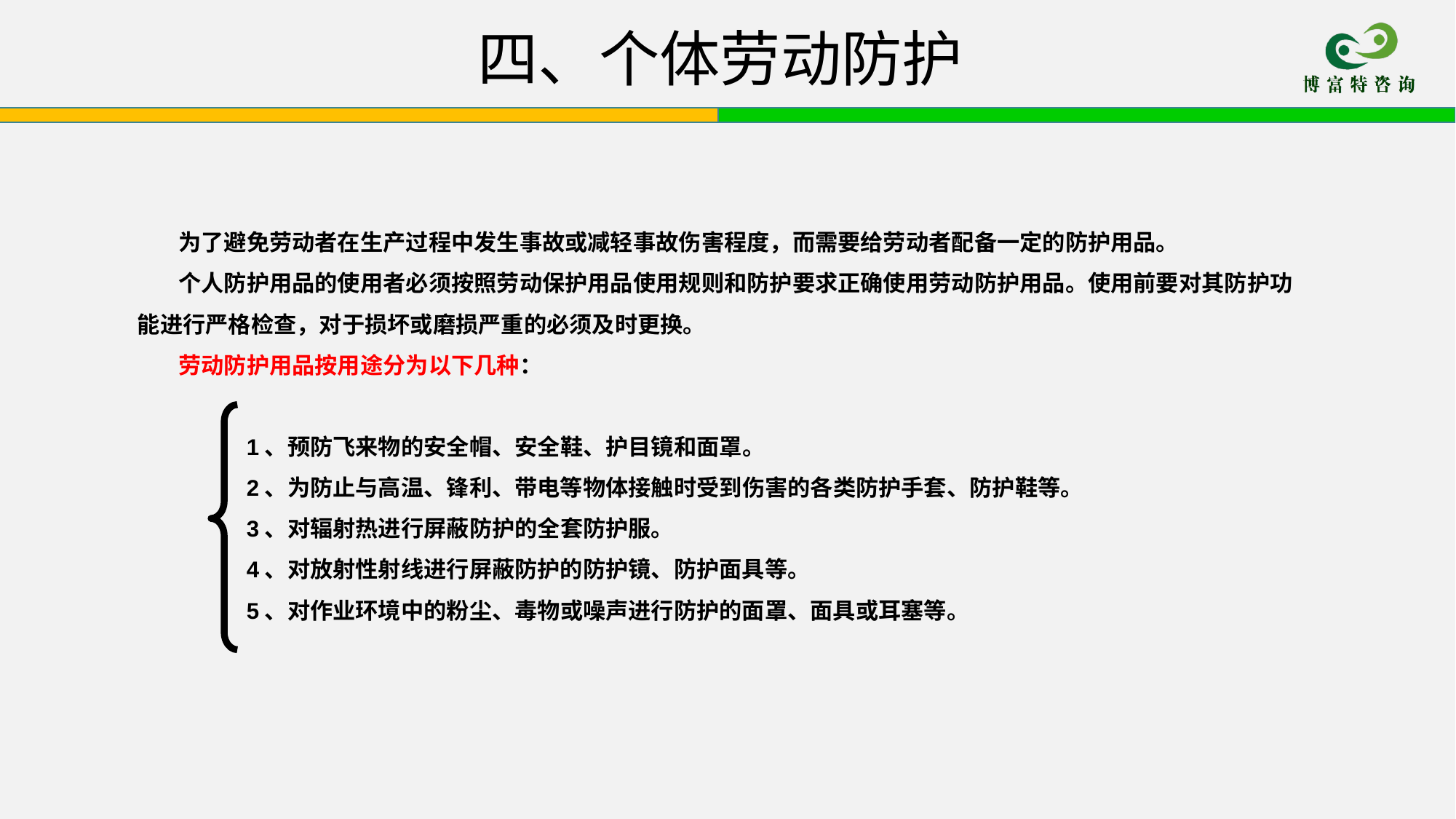

四、个体劳动防护
       为了避免劳动者在生产过程中发生事故或减轻事故伤害程度，而需要给劳动者配备一定的防护用品。
       个人防护用品的使用者必须按照劳动保护用品使用规则和防护要求正确使用劳动防护用品。使用前要对其防护功能进行严格检查，对于损坏或磨损严重的必须及时更换。
       劳动防护用品按用途分为以下几种：

1、预防飞来物的安全帽、安全鞋、护目镜和面罩。
2、为防止与高温、锋利、带电等物体接触时受到伤害的各类防护手套、防护鞋等。
3、对辐射热进行屏蔽防护的全套防护服。
4、对放射性射线进行屏蔽防护的防护镜、防护面具等。
5、对作业环境中的粉尘、毒物或噪声进行防护的面罩、面具或耳塞等。

20